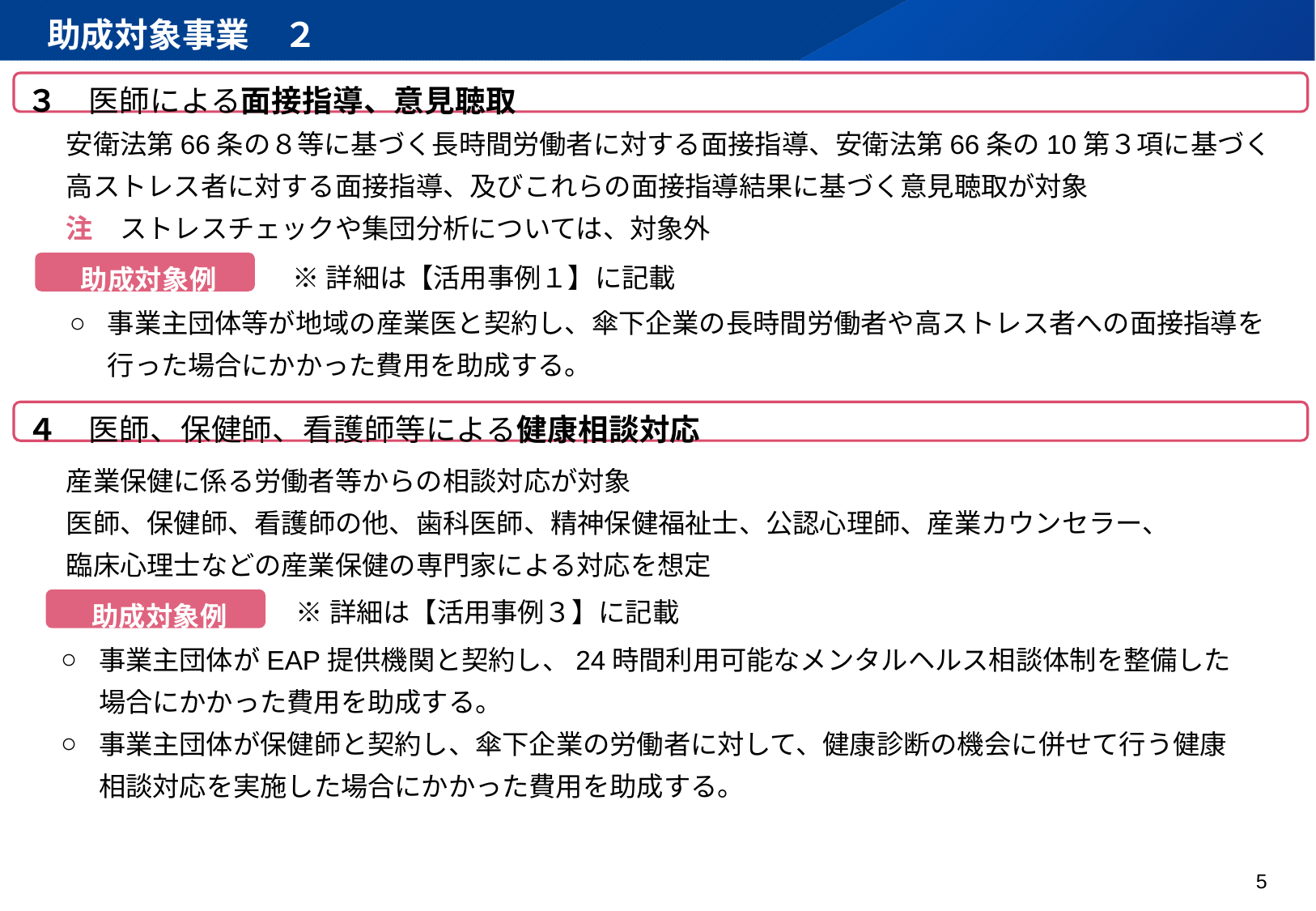

助成対象事業　２
３　医師による面接指導、意見聴取
安衛法第66条の８等に基づく長時間労働者に対する面接指導、安衛法第66条の10第３項に基づく高ストレス者に対する面接指導、及びこれらの面接指導結果に基づく意見聴取が対象
注　ストレスチェックや集団分析については、対象外
助成対象例
※詳細は【活用事例１】に記載
事業主団体等が地域の産業医と契約し、傘下企業の長時間労働者や高ストレス者への面接指導を行った場合にかかった費用を助成する。
４　医師、保健師、看護師等による健康相談対応
産業保健に係る労働者等からの相談対応が対象
医師、保健師、看護師の他、歯科医師、精神保健福祉士、公認心理師、産業カウンセラー、
臨床心理士などの産業保健の専門家による対応を想定
助成対象例
※詳細は【活用事例３】に記載
事業主団体がEAP提供機関と契約し、24時間利用可能なメンタルヘルス相談体制を整備した場合にかかった費用を助成する。
事業主団体が保健師と契約し、傘下企業の労働者に対して、健康診断の機会に併せて行う健康相談対応を実施した場合にかかった費用を助成する。

5